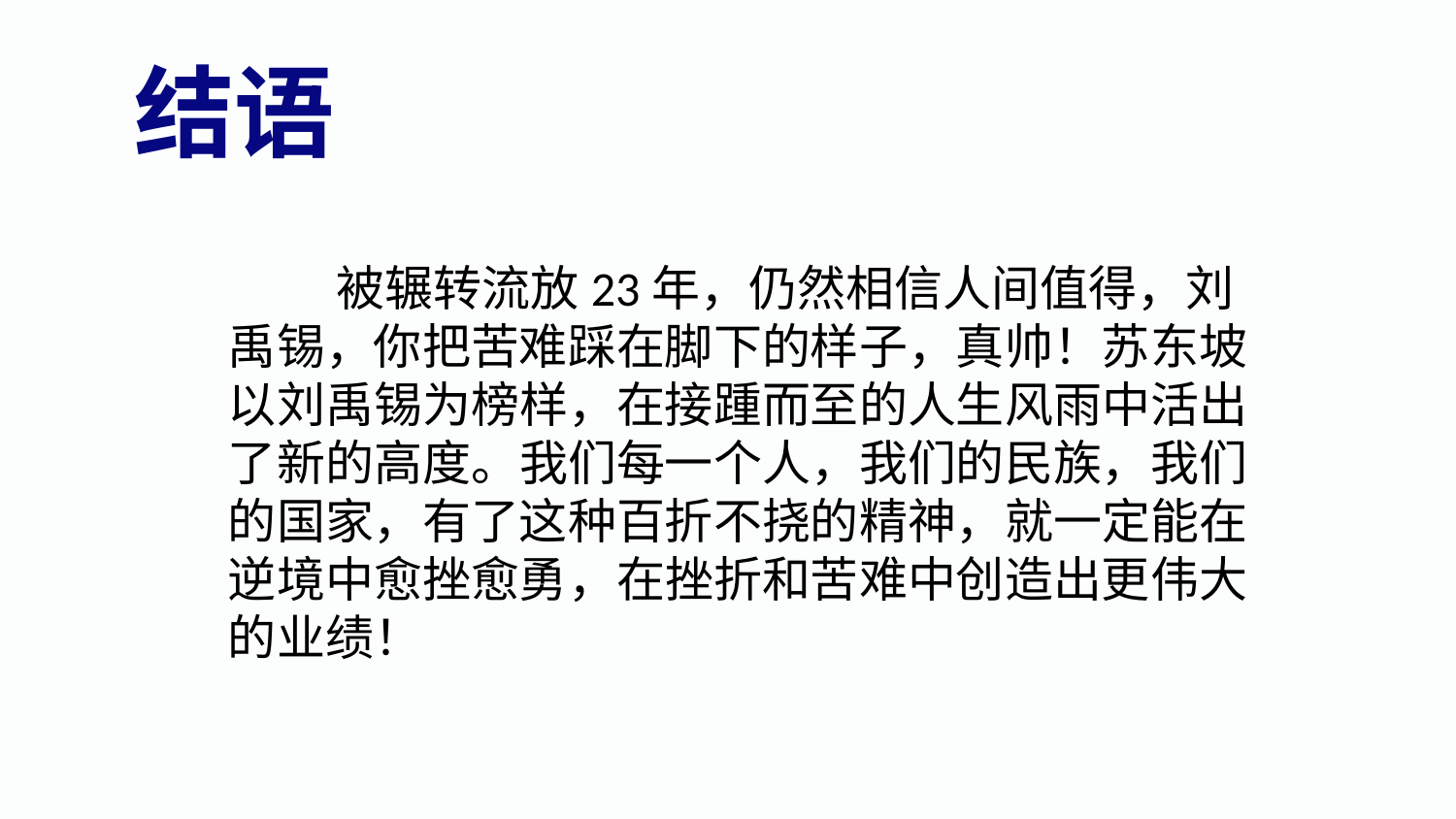

结语
     被辗转流放23年，仍然相信人间值得，刘禹锡，你把苦难踩在脚下的样子，真帅！苏东坡以刘禹锡为榜样，在接踵而至的人生风雨中活出了新的高度。我们每一个人，我们的民族，我们的国家，有了这种百折不挠的精神，就一定能在逆境中愈挫愈勇，在挫折和苦难中创造出更伟大的业绩！